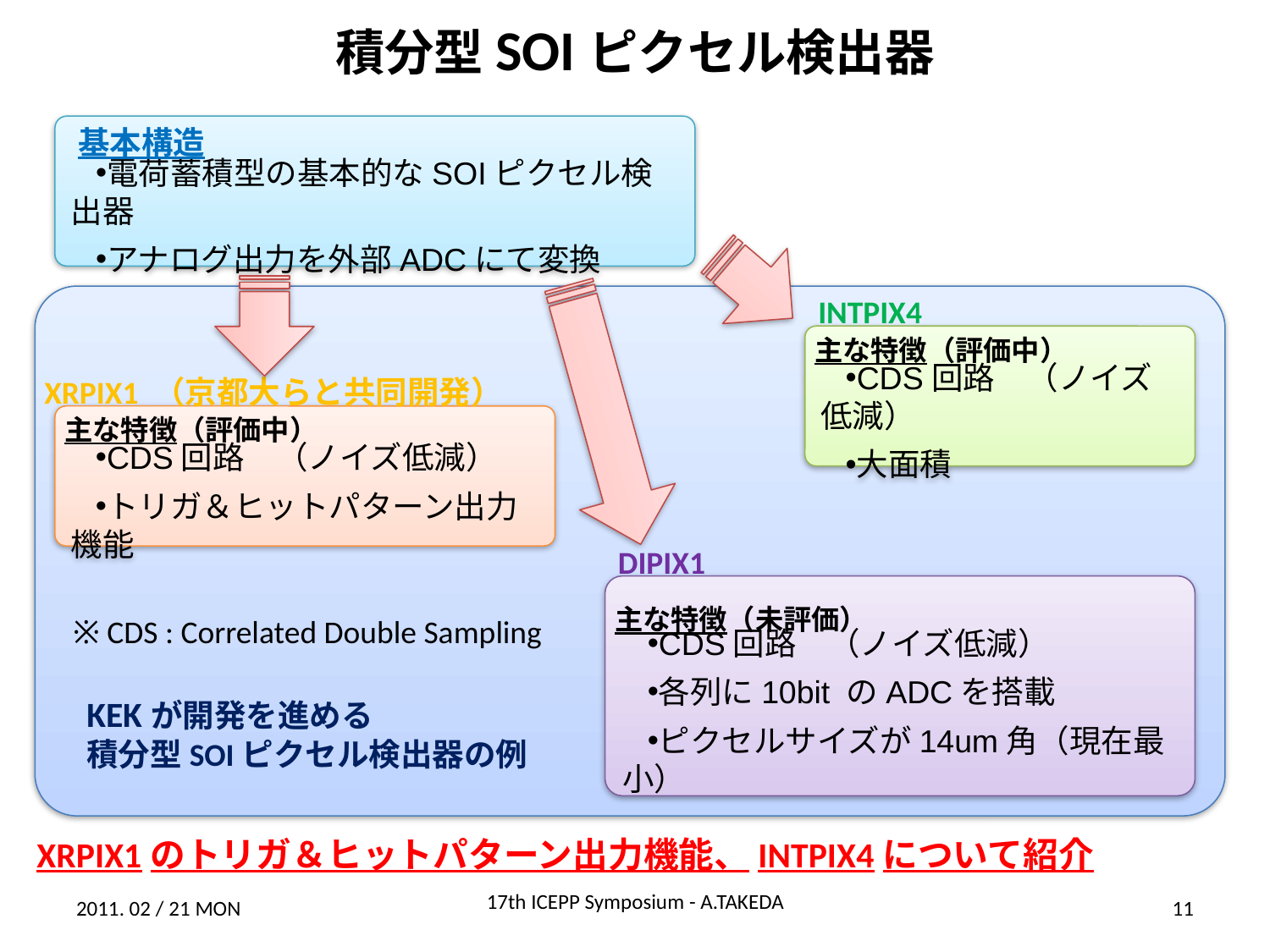

# 積分型SOIピクセル検出器

電荷蓄積型の基本的なSOIピクセル検出器
アナログ出力を外部ADCにて変換
基本構造

INTPIX4

CDS回路　（ノイズ低減）
大面積
主な特徴（評価中）

XRPIX1 （京都大らと共同開発）

CDS回路　（ノイズ低減）
トリガ＆ヒットパターン出力機能
主な特徴（評価中）
DIPIX1

CDS回路　（ノイズ低減）
各列に10bit のADCを搭載
ピクセルサイズが14um角（現在最小）
主な特徴（未評価）
※ CDS : Correlated Double Sampling
KEKが開発を進める
積分型SOIピクセル検出器の例
XRPIX1のトリガ＆ヒットパターン出力機能、INTPIX4について紹介
17th ICEPP Symposium - A.TAKEDA
2011. 02 / 21 MON
11